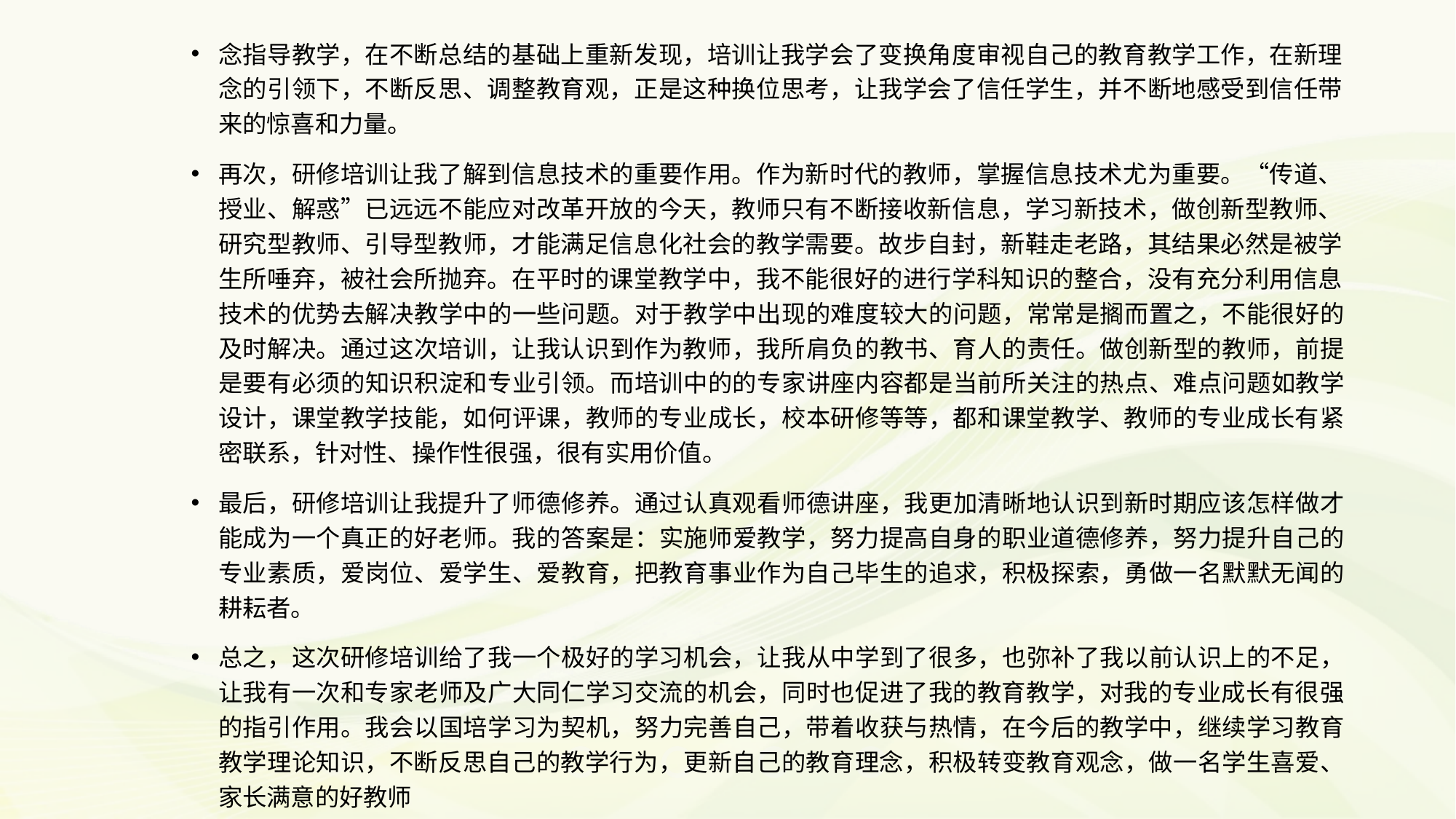

念指导教学，在不断总结的基础上重新发现，培训让我学会了变换角度审视自己的教育教学工作，在新理念的引领下，不断反思、调整教育观，正是这种换位思考，让我学会了信任学生，并不断地感受到信任带来的惊喜和力量。
再次，研修培训让我了解到信息技术的重要作用。作为新时代的教师，掌握信息技术尤为重要。“传道、授业、解惑”已远远不能应对改革开放的今天，教师只有不断接收新信息，学习新技术，做创新型教师、研究型教师、引导型教师，才能满足信息化社会的教学需要。故步自封，新鞋走老路，其结果必然是被学生所唾弃，被社会所抛弃。在平时的课堂教学中，我不能很好的进行学科知识的整合，没有充分利用信息技术的优势去解决教学中的一些问题。对于教学中出现的难度较大的问题，常常是搁而置之，不能很好的及时解决。通过这次培训，让我认识到作为教师，我所肩负的教书、育人的责任。做创新型的教师，前提是要有必须的知识积淀和专业引领。而培训中的的专家讲座内容都是当前所关注的热点、难点问题如教学设计，课堂教学技能，如何评课，教师的专业成长，校本研修等等，都和课堂教学、教师的专业成长有紧密联系，针对性、操作性很强，很有实用价值。
最后，研修培训让我提升了师德修养。通过认真观看师德讲座，我更加清晰地认识到新时期应该怎样做才能成为一个真正的好老师。我的答案是：实施师爱教学，努力提高自身的职业道德修养，努力提升自己的专业素质，爱岗位、爱学生、爱教育，把教育事业作为自己毕生的追求，积极探索，勇做一名默默无闻的耕耘者。
总之，这次研修培训给了我一个极好的学习机会，让我从中学到了很多，也弥补了我以前认识上的不足，让我有一次和专家老师及广大同仁学习交流的机会，同时也促进了我的教育教学，对我的专业成长有很强的指引作用。我会以国培学习为契机，努力完善自己，带着收获与热情，在今后的教学中，继续学习教育教学理论知识，不断反思自己的教学行为，更新自己的教育理念，积极转变教育观念，做一名学生喜爱、家长满意的好教师